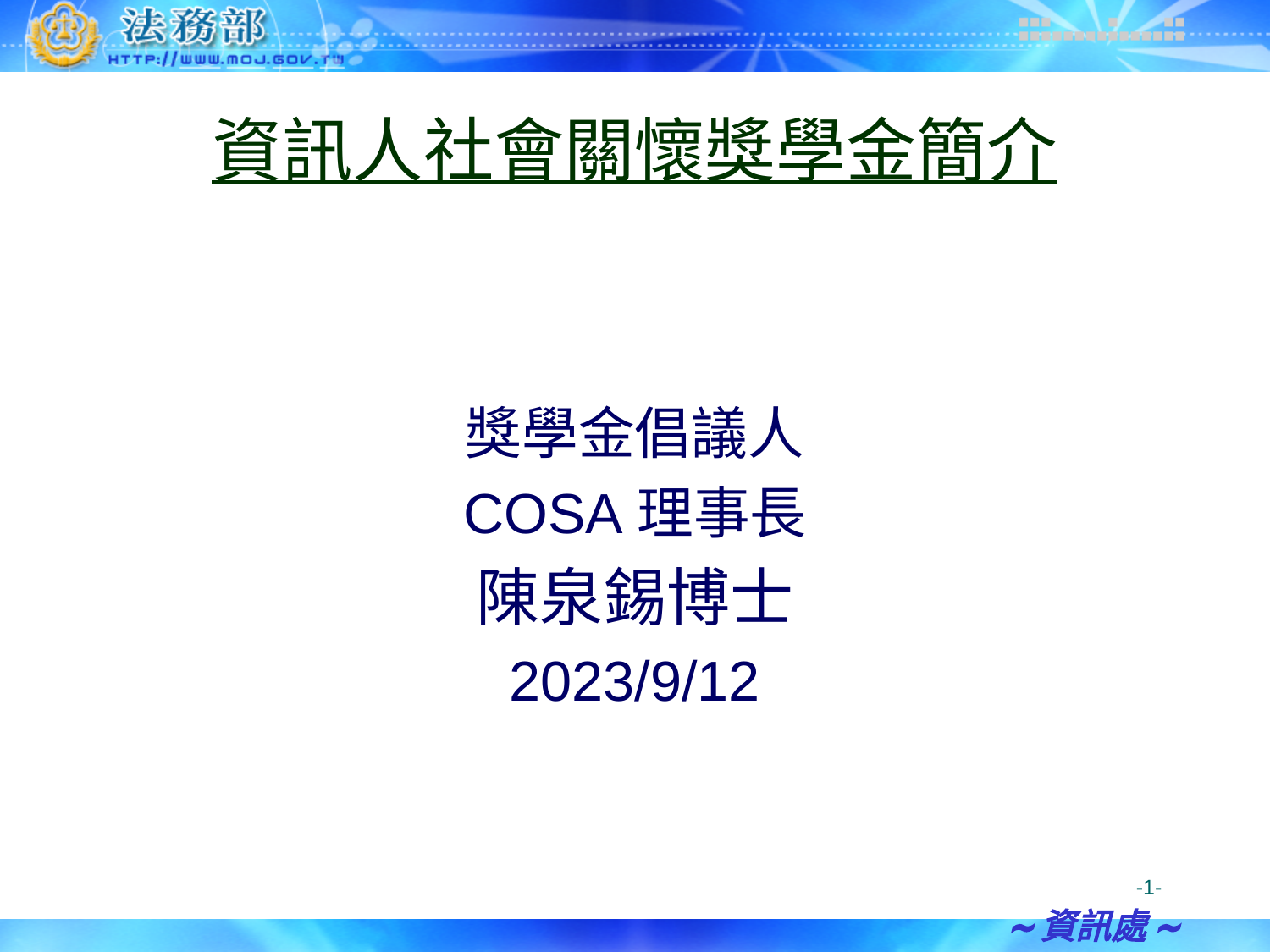

# 資訊人社會關懷獎學金簡介

獎學金倡議人
COSA理事長
陳泉錫博士
2023/9/12

-1-